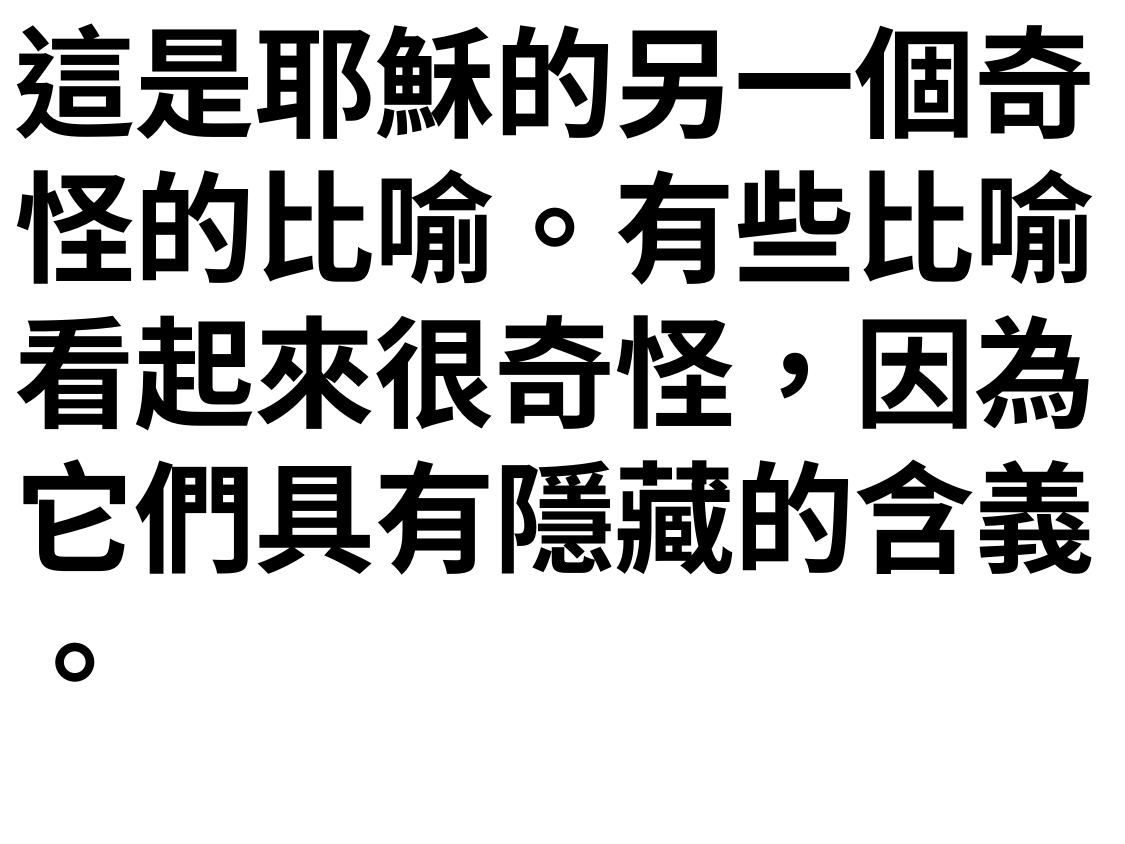

這是耶穌的另一個奇怪的比喻。有些比喻看起來很奇怪，因為它們具有隱藏的含義
。